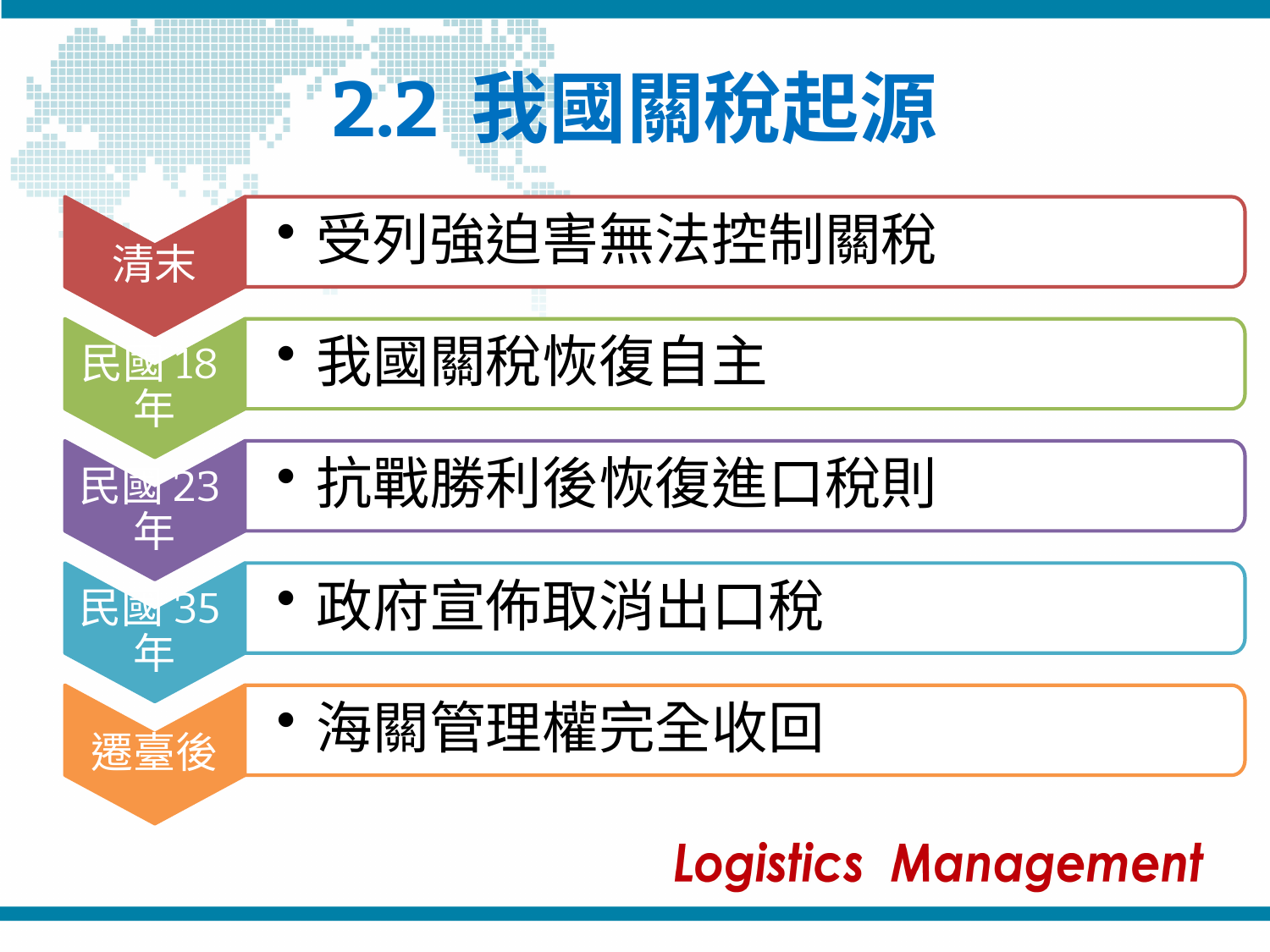

# 2.2 我國關稅起源
清末
受列強迫害無法控制關稅
民國18年
我國關稅恢復自主
民國23年
抗戰勝利後恢復進口稅則
民國35年
政府宣佈取消出口稅
遷臺後
海關管理權完全收回